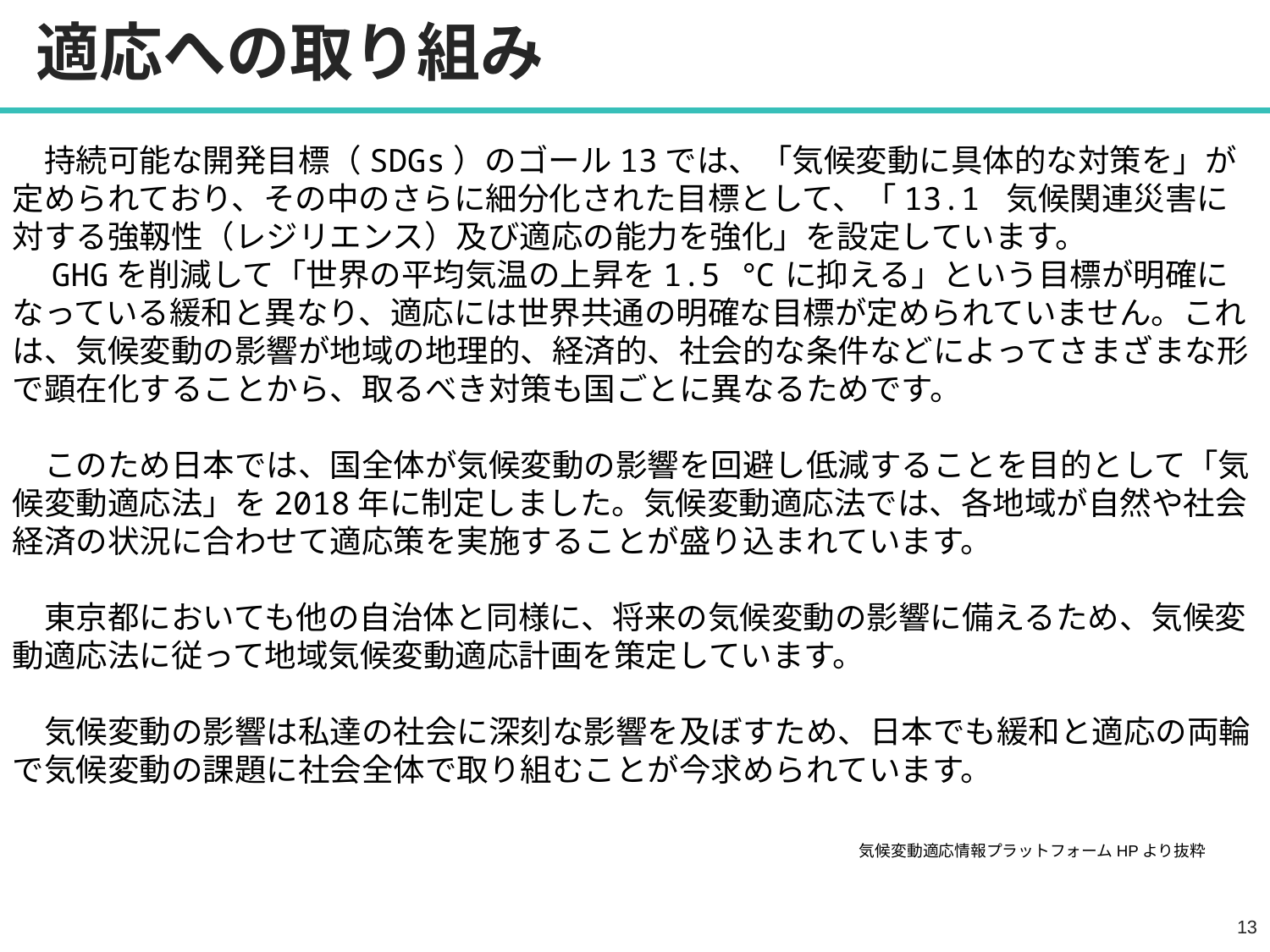

# 適応への取り組み
　持続可能な開発目標（SDGs）のゴール13では、「気候変動に具体的な対策を」が定められており、その中のさらに細分化された目標として、「13.1 気候関連災害に対する強靱性（レジリエンス）及び適応の能力を強化」を設定しています。
　GHGを削減して「世界の平均気温の上昇を1.5 ℃に抑える」という目標が明確になっている緩和と異なり、適応には世界共通の明確な目標が定められていません。これは、気候変動の影響が地域の地理的、経済的、社会的な条件などによってさまざまな形で顕在化することから、取るべき対策も国ごとに異なるためです。

　このため日本では、国全体が気候変動の影響を回避し低減することを目的として「気候変動適応法」を2018年に制定しました。気候変動適応法では、各地域が自然や社会経済の状況に合わせて適応策を実施することが盛り込まれています。

　東京都においても他の自治体と同様に、将来の気候変動の影響に備えるため、気候変動適応法に従って地域気候変動適応計画を策定しています。

　気候変動の影響は私達の社会に深刻な影響を及ぼすため、日本でも緩和と適応の両輪で気候変動の課題に社会全体で取り組むことが今求められています。
気候変動適応情報プラットフォームHPより抜粋
13